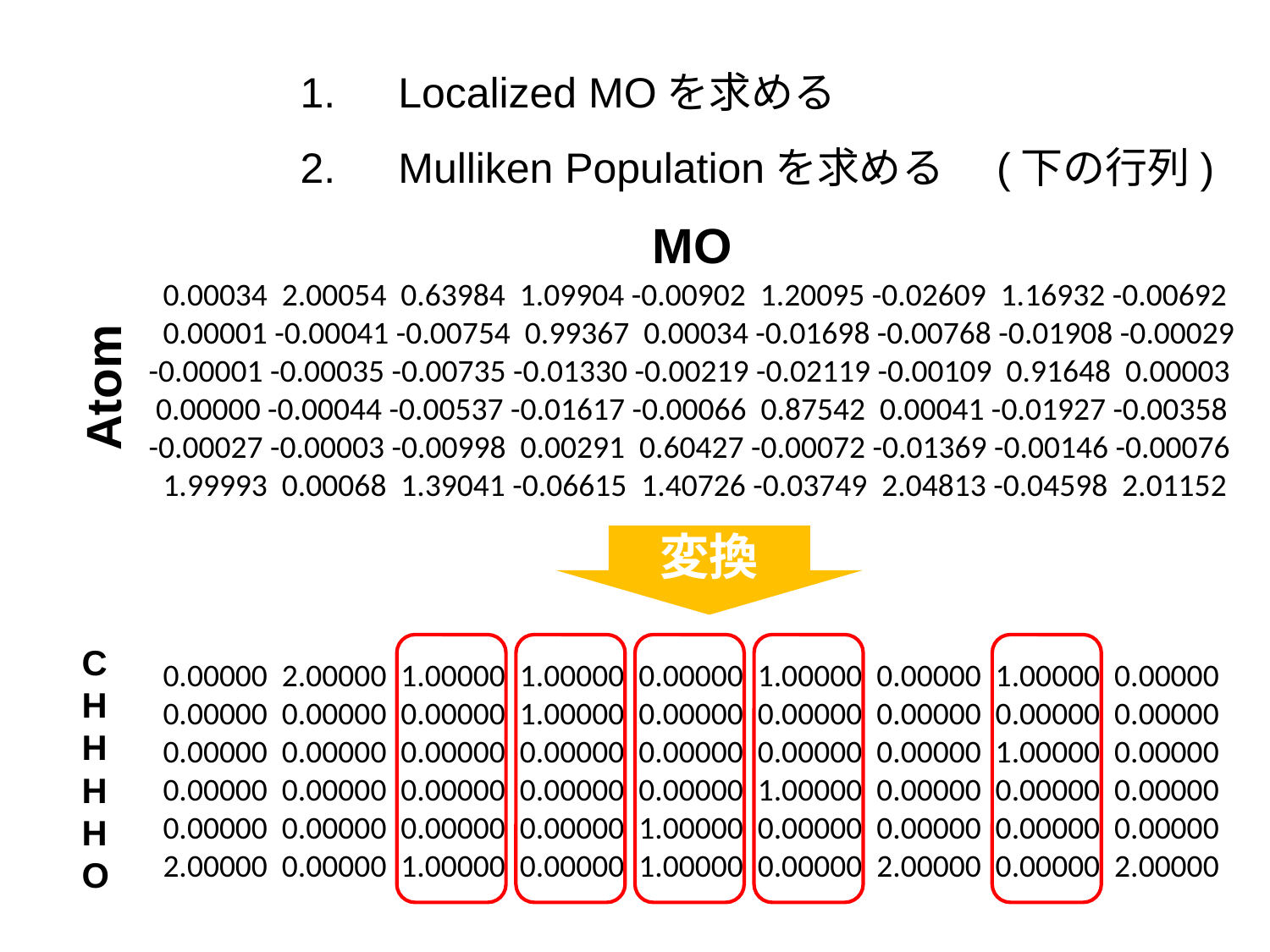

1.　Localized MOを求める
2.　Mulliken Populationを求める　(下の行列)
                                                                       MO
   0.00034  2.00054  0.63984  1.09904 -0.00902  1.20095 -0.02609  1.16932 -0.00692
   0.00001 -0.00041 -0.00754  0.99367  0.00034 -0.01698 -0.00768 -0.01908 -0.00029
 -0.00001 -0.00035 -0.00735 -0.01330 -0.00219 -0.02119 -0.00109  0.91648  0.00003
  0.00000 -0.00044 -0.00537 -0.01617 -0.00066  0.87542  0.00041 -0.01927 -0.00358
 -0.00027 -0.00003 -0.00998  0.00291  0.60427 -0.00072 -0.01369 -0.00146 -0.00076
   1.99993  0.00068  1.39041 -0.06615  1.40726 -0.03749  2.04813 -0.04598  2.01152

   0.00000  2.00000  1.00000  1.00000  0.00000  1.00000  0.00000  1.00000  0.00000
   0.00000  0.00000  0.00000  1.00000  0.00000  0.00000  0.00000  0.00000  0.00000
   0.00000  0.00000  0.00000  0.00000  0.00000  0.00000  0.00000  1.00000  0.00000
   0.00000  0.00000  0.00000  0.00000  0.00000  1.00000  0.00000  0.00000  0.00000
   0.00000  0.00000  0.00000  0.00000  1.00000  0.00000  0.00000  0.00000  0.00000
   2.00000  0.00000  1.00000  0.00000  1.00000  0.00000  2.00000  0.00000  2.00000
Atom
変換
C
H
H
H
H
O